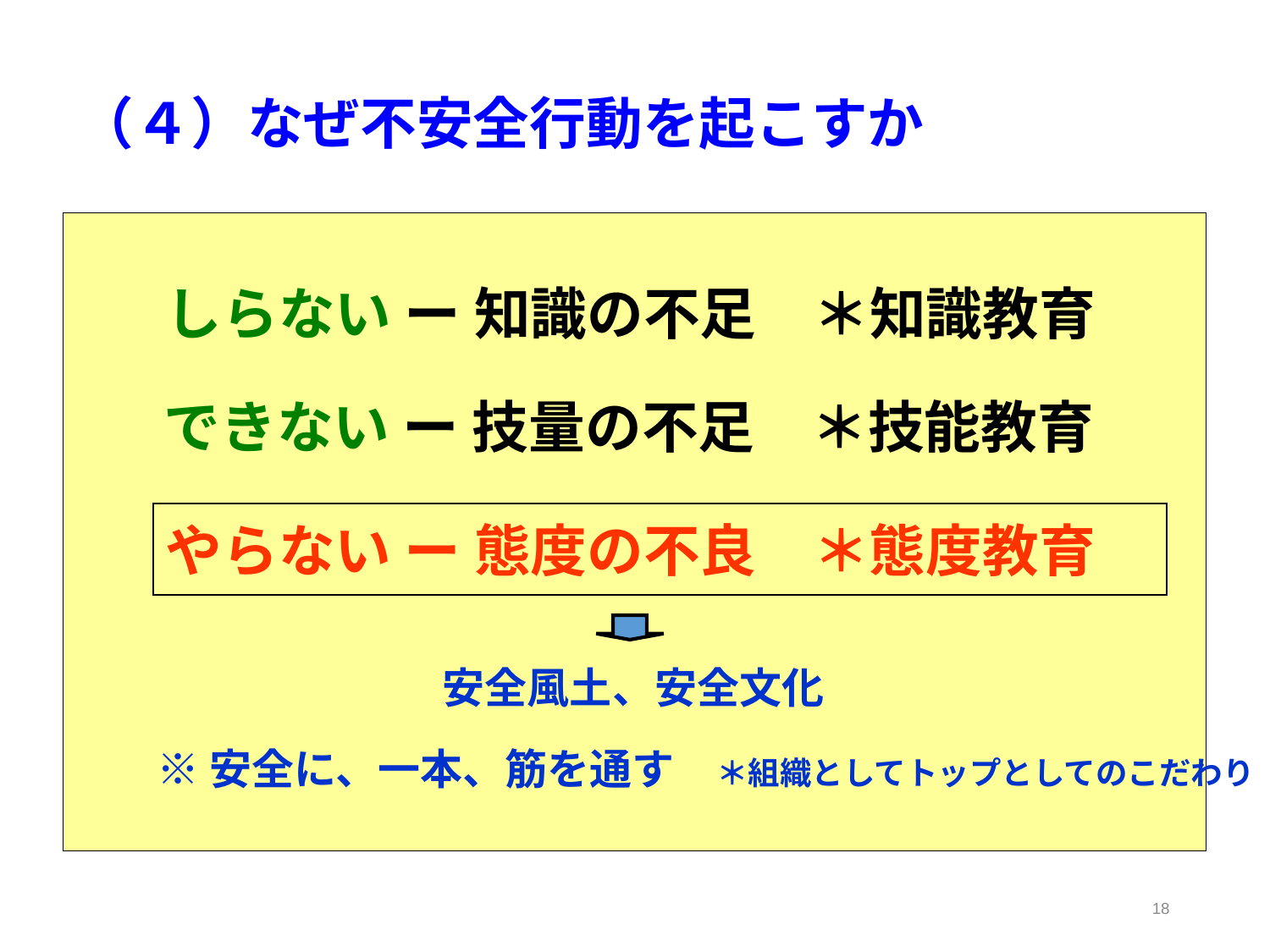

# （４）なぜ不安全行動を起こすか

しらない ー 知識の不足　＊知識教育
できない ー 技量の不足　＊技能教育
やらない ー 態度の不良　＊態度教育

安全風土、安全文化
※安全に、一本、筋を通す　＊組織としてトップとしてのこだわり
18